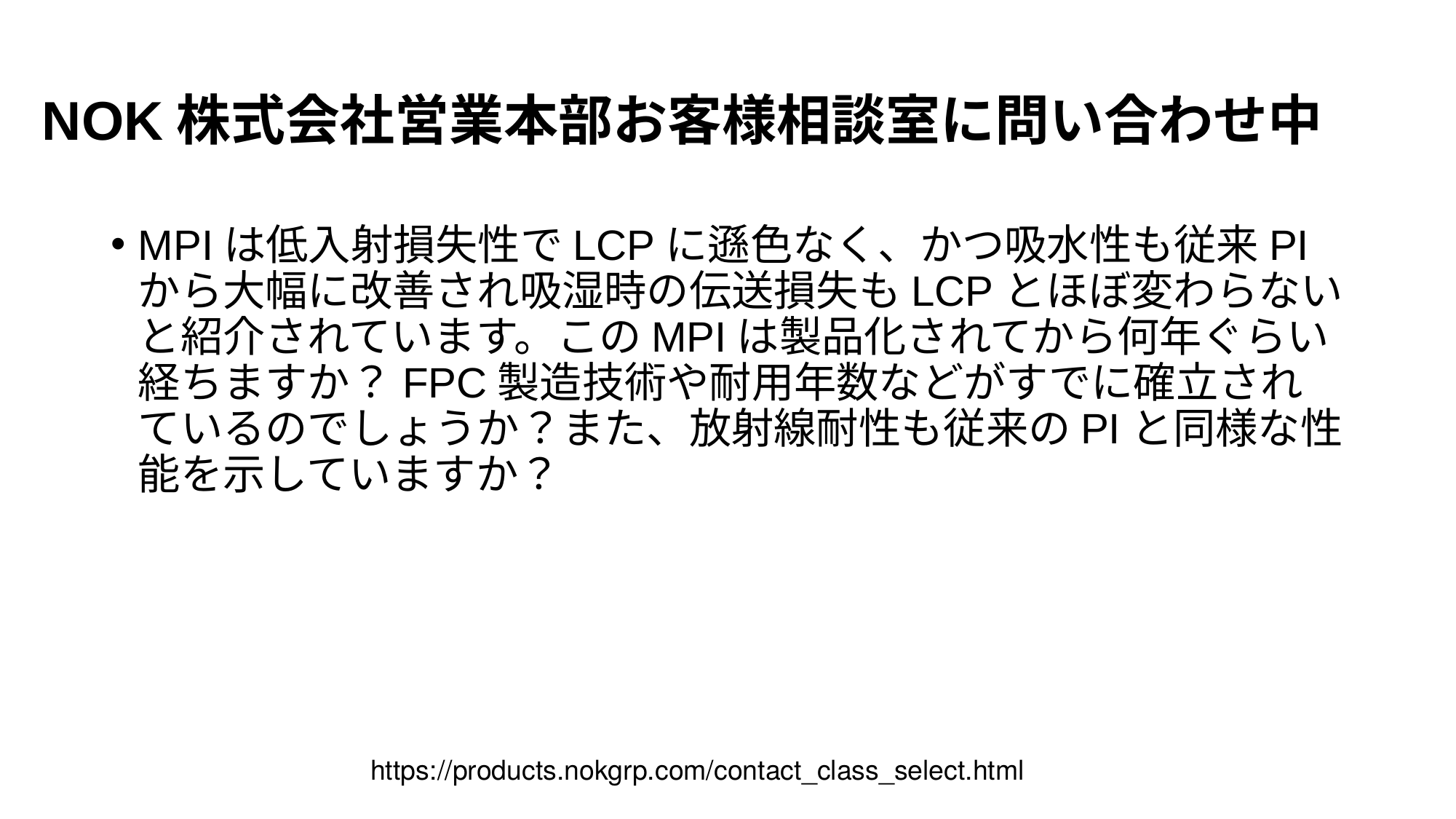

# NOK株式会社営業本部お客様相談室に問い合わせ中
MPIは低入射損失性でLCPに遜色なく、かつ吸水性も従来PIから大幅に改善され吸湿時の伝送損失もLCPとほぼ変わらないと紹介されています。このMPIは製品化されてから何年ぐらい経ちますか？FPC製造技術や耐用年数などがすでに確立されているのでしょうか？また、放射線耐性も従来のPIと同様な性能を示していますか？
https://products.nokgrp.com/contact_class_select.html